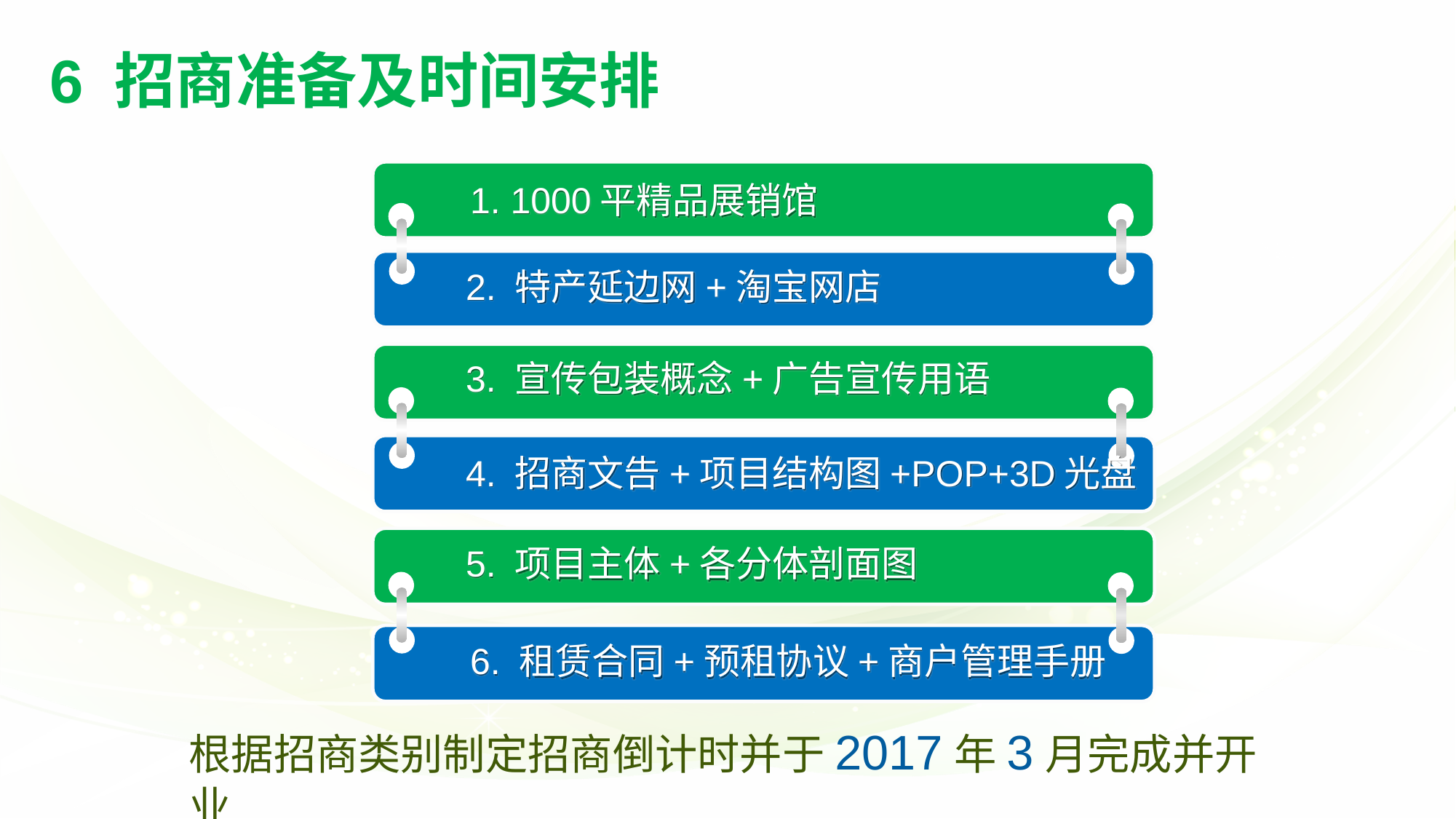

6 招商准备及时间安排

1. 1000平精品展销馆

2. 特产延边网+淘宝网店

3. 宣传包装概念+广告宣传用语

4. 招商文告+项目结构图+POP+3D光盘

5. 项目主体+各分体剖面图

6. 租赁合同+预租协议+商户管理手册
根据招商类别制定招商倒计时并于2017年3月完成并开业